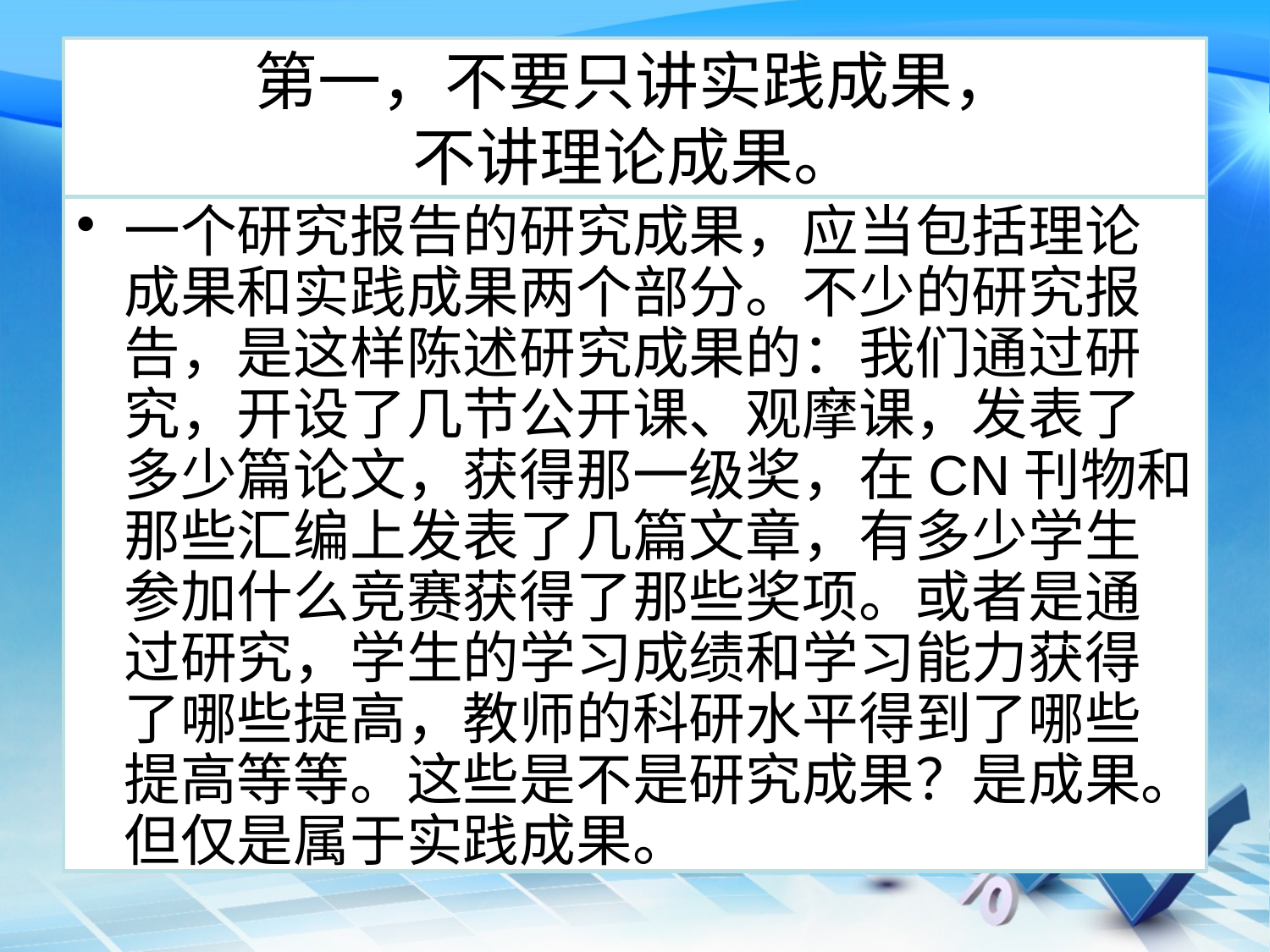

# 第一，不要只讲实践成果， 不讲理论成果。
一个研究报告的研究成果，应当包括理论成果和实践成果两个部分。不少的研究报告，是这样陈述研究成果的：我们通过研究，开设了几节公开课、观摩课，发表了多少篇论文，获得那一级奖，在CN刊物和那些汇编上发表了几篇文章，有多少学生参加什么竞赛获得了那些奖项。或者是通过研究，学生的学习成绩和学习能力获得了哪些提高，教师的科研水平得到了哪些提高等等。这些是不是研究成果？是成果。但仅是属于实践成果。
36